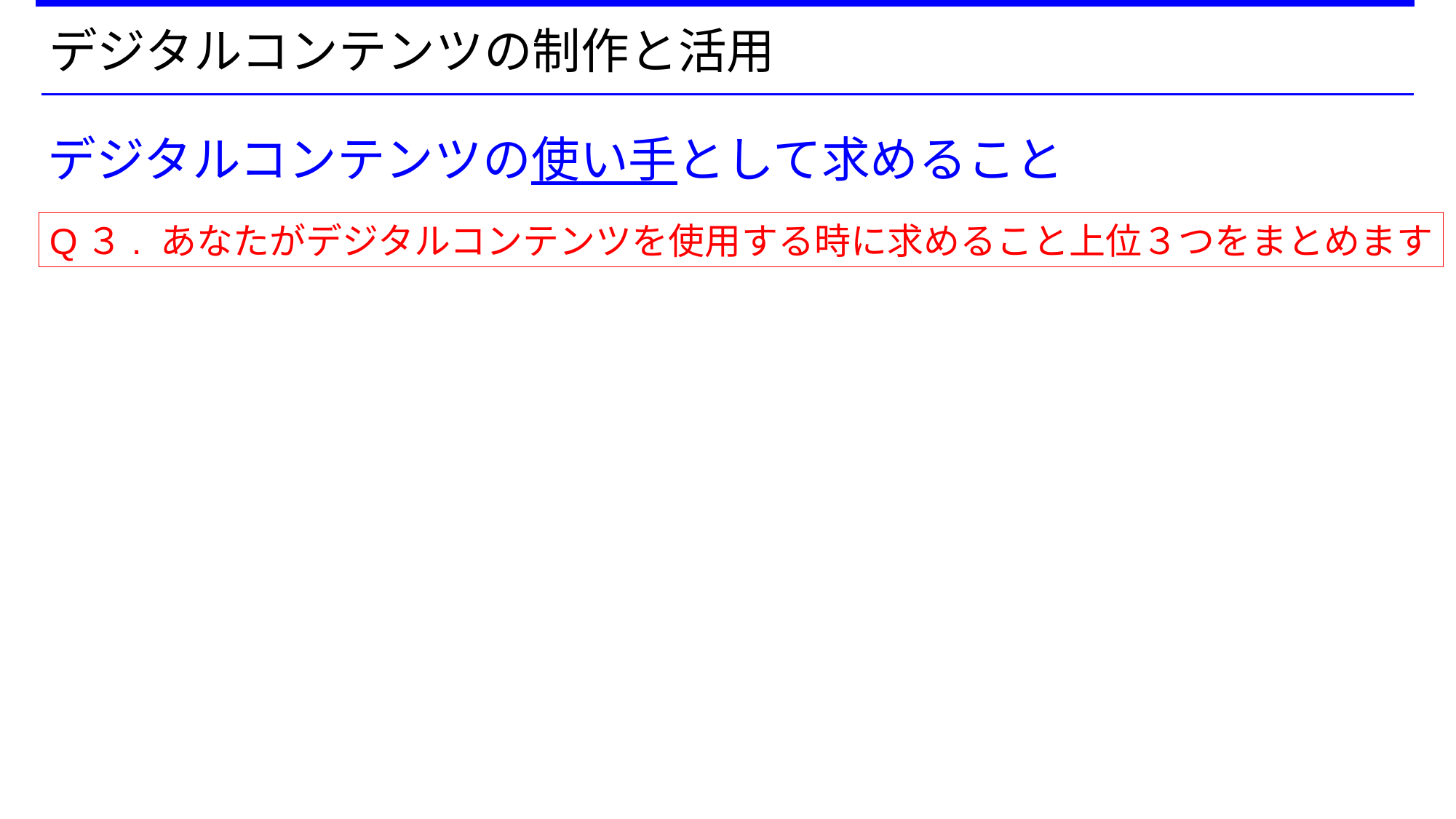

デジタルコンテンツの制作と活用
デジタルコンテンツの使い手として求めること
Q３. あなたがデジタルコンテンツを使用する時に求めること上位３つをまとめます